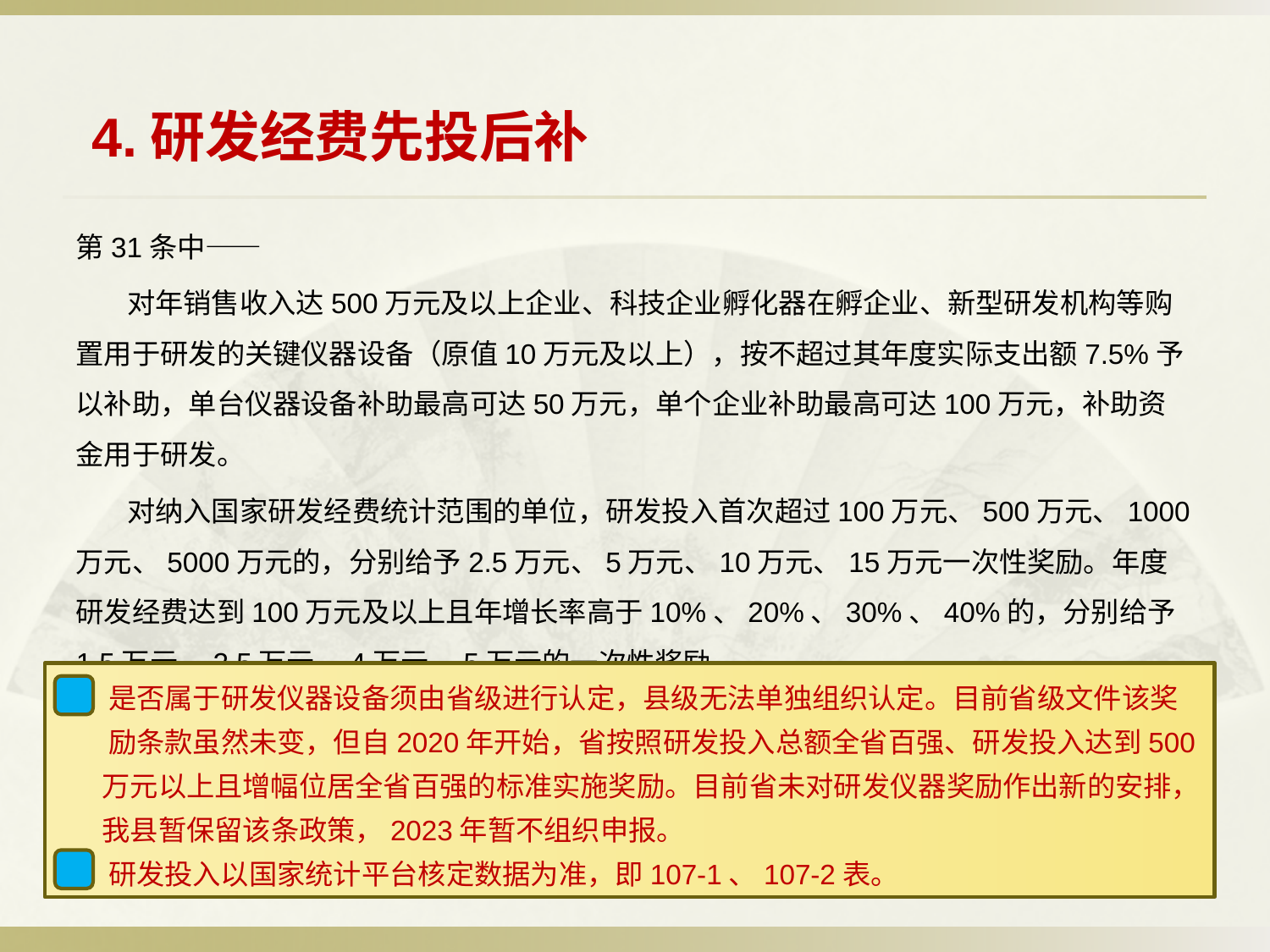

# 4.研发经费先投后补
第31条中——
       对年销售收入达500万元及以上企业、科技企业孵化器在孵企业、新型研发机构等购置用于研发的关键仪器设备（原值10万元及以上），按不超过其年度实际支出额7.5%予以补助，单台仪器设备补助最高可达50万元，单个企业补助最高可达100万元，补助资金用于研发。
       对纳入国家研发经费统计范围的单位，研发投入首次超过100万元、500万元、1000万元、5000万元的，分别给予2.5万元、5万元、10万元、15万元一次性奖励。年度研发经费达到100万元及以上且年增长率高于10%、20%、30%、40%的，分别给予1.5万元、2.5万元、4万元、5万元的一次性奖励。
       是否属于研发仪器设备须由省级进行认定，县级无法单独组织认定。目前省级文件该奖
       励条款虽然未变，但自2020年开始，省按照研发投入总额全省百强、研发投入达到500
      万元以上且增幅位居全省百强的标准实施奖励。目前省未对研发仪器奖励作出新的安排，
      我县暂保留该条政策，2023年暂不组织申报。
       研发投入以国家统计平台核定数据为准，即107-1、107-2表。